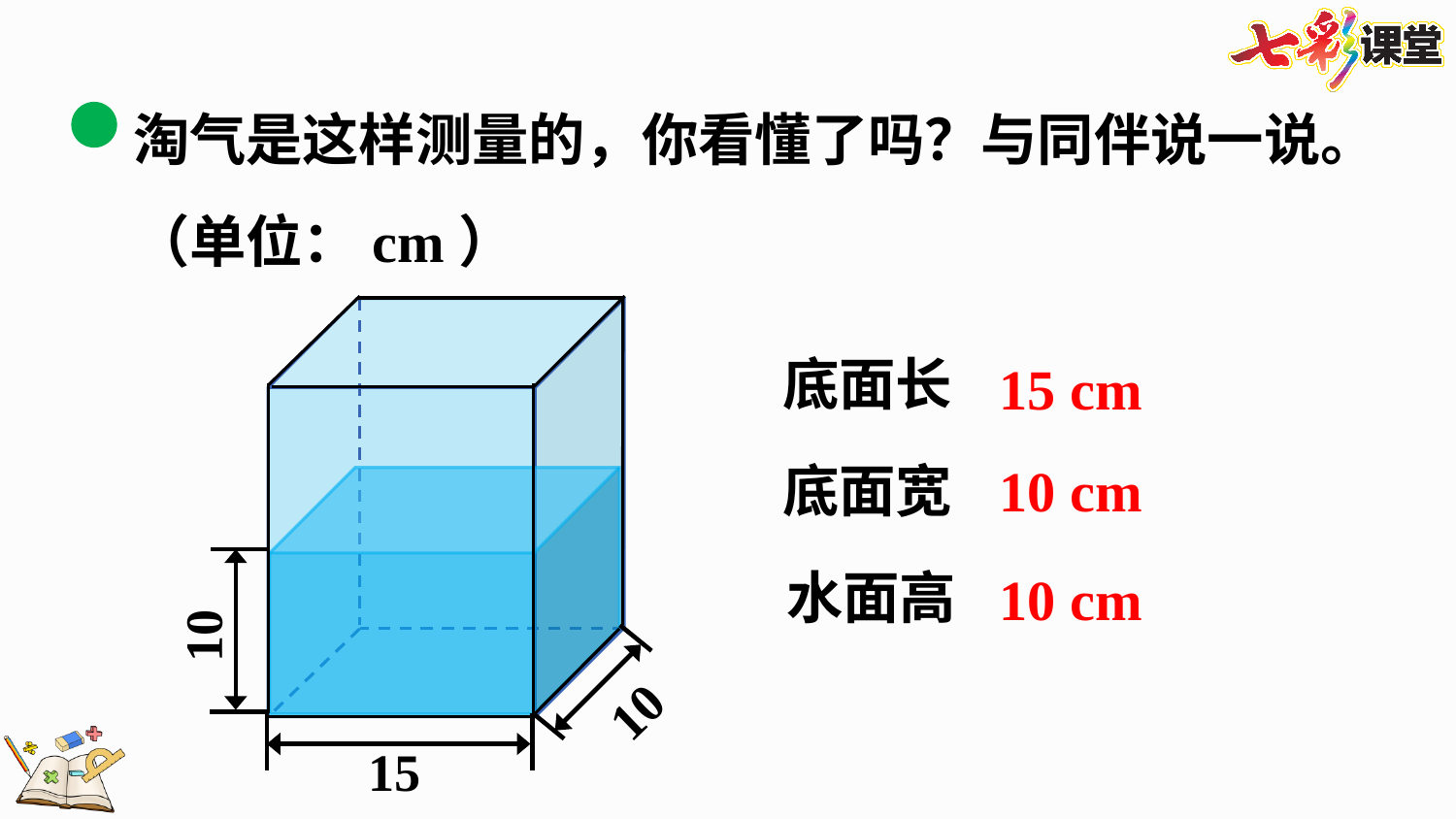

淘气是这样测量的，你看懂了吗？与同伴说一说。（单位：cm）

底面长
15 cm
底面宽
10 cm

水面高
10 cm
10
10
15